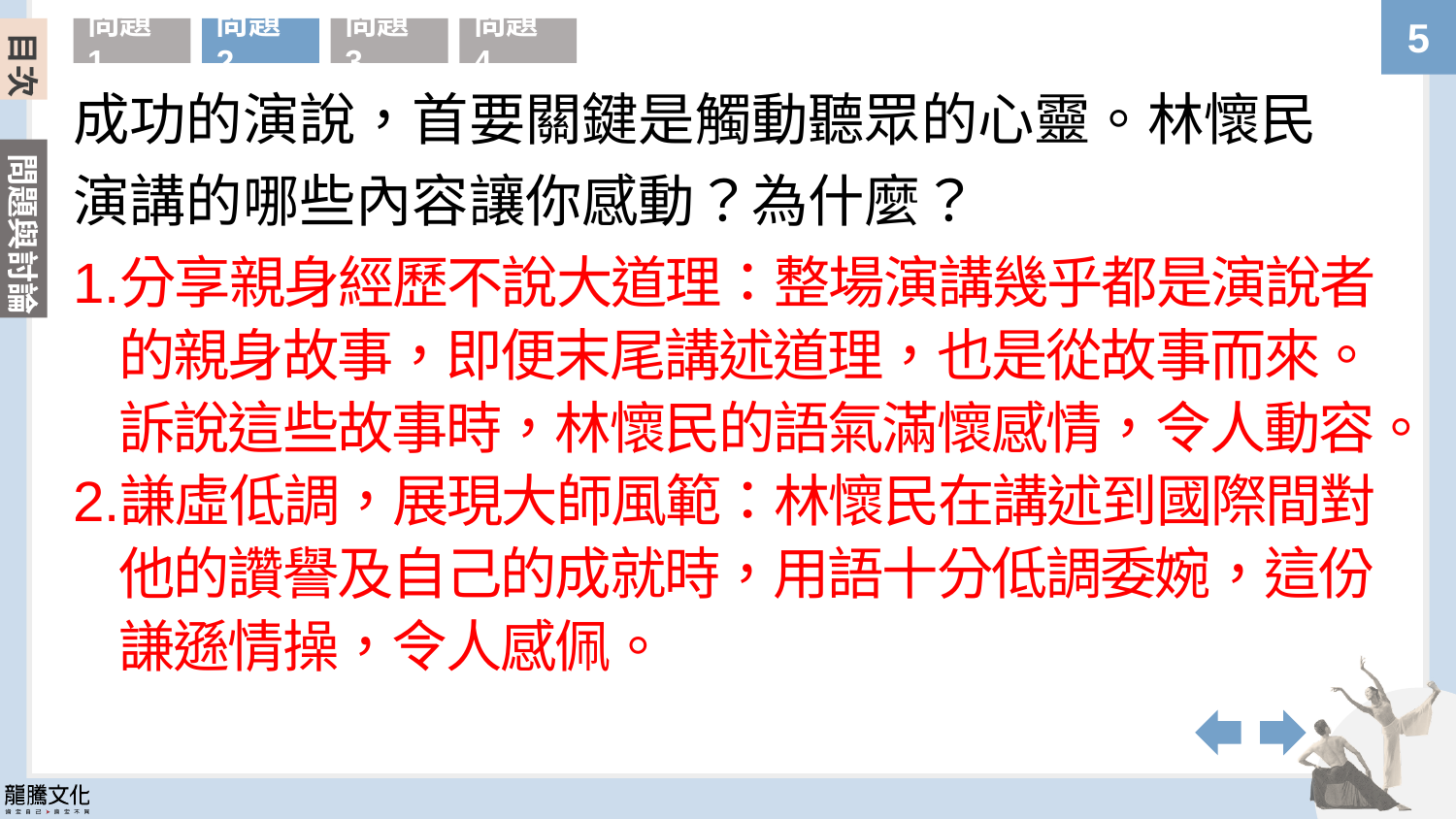

目次
問題1
問題2
問題3
問題4
成功的演說，首要關鍵是觸動聽眾的心靈。林懷民演講的哪些內容讓你感動？為什麼？
分享親身經歷不說大道理：整場演講幾乎都是演說者的親身故事，即便末尾講述道理，也是從故事而來。訴說這些故事時，林懷民的語氣滿懷感情，令人動容。
謙虛低調，展現大師風範：林懷民在講述到國際間對他的讚譽及自己的成就時，用語十分低調委婉，這份謙遜情操，令人感佩。